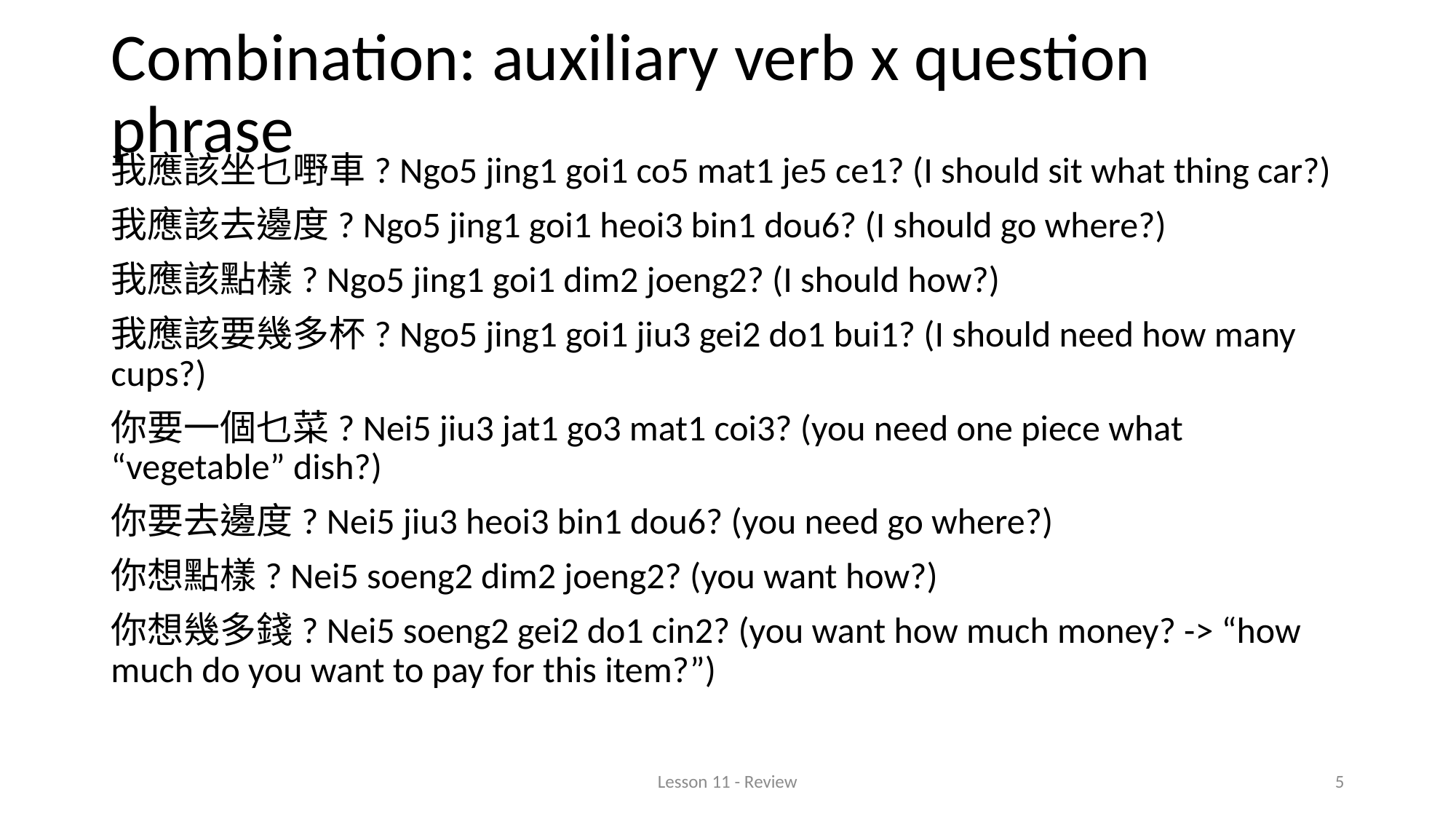

# Combination: auxiliary verb x question phrase
我應該坐乜嘢車? Ngo5 jing1 goi1 co5 mat1 je5 ce1? (I should sit what thing car?)
我應該去邊度? Ngo5 jing1 goi1 heoi3 bin1 dou6? (I should go where?)
我應該點樣? Ngo5 jing1 goi1 dim2 joeng2? (I should how?)
我應該要幾多杯? Ngo5 jing1 goi1 jiu3 gei2 do1 bui1? (I should need how many cups?)
你要一個乜菜? Nei5 jiu3 jat1 go3 mat1 coi3? (you need one piece what “vegetable” dish?)
你要去邊度? Nei5 jiu3 heoi3 bin1 dou6? (you need go where?)
你想點樣? Nei5 soeng2 dim2 joeng2? (you want how?)
你想幾多錢? Nei5 soeng2 gei2 do1 cin2? (you want how much money? -> “how much do you want to pay for this item?”)

Lesson 11 - Review
5